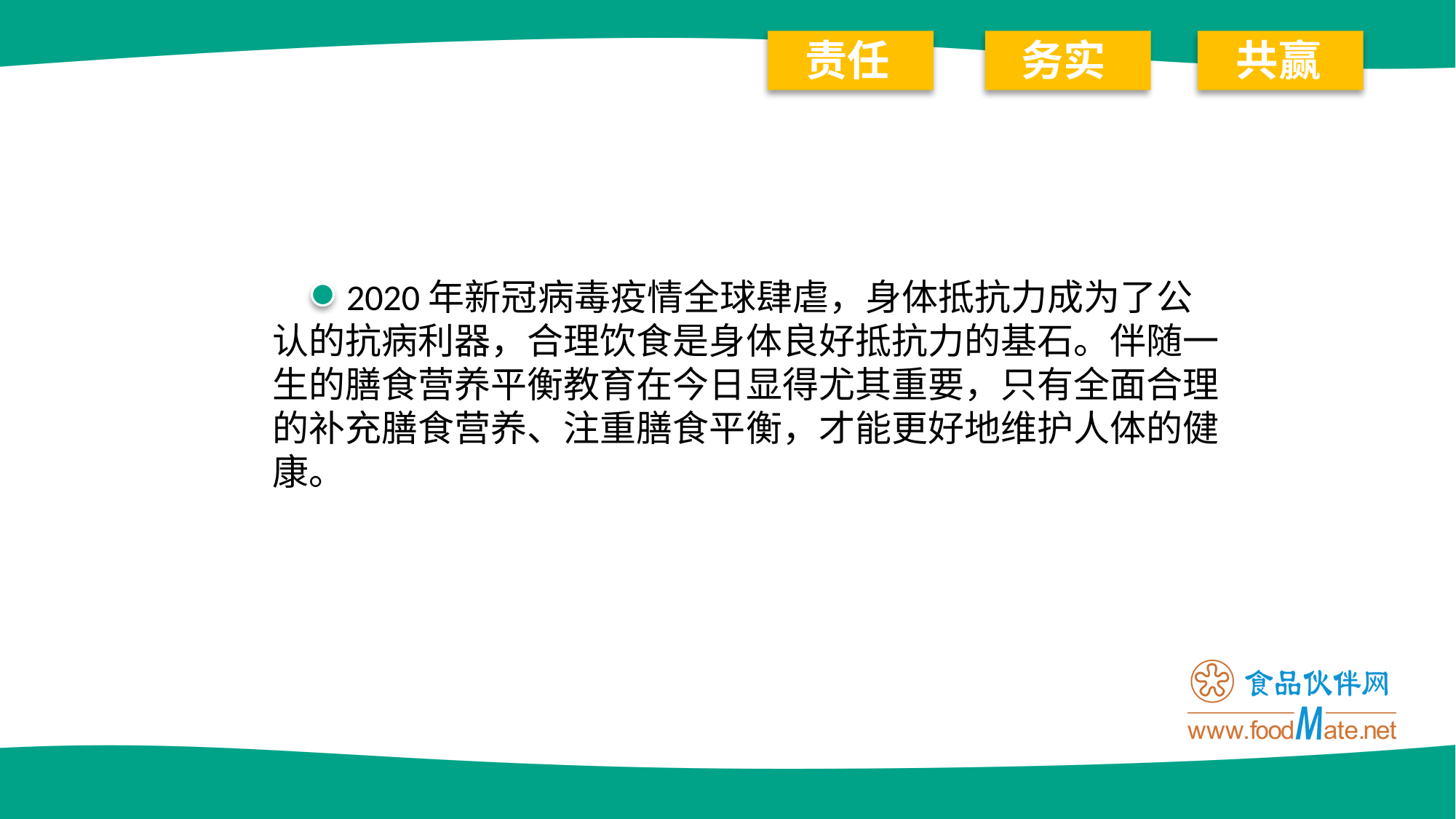

责任
务实
共赢

         2020年新冠病毒疫情全球肆虐，身体抵抗力成为了公认的抗病利器，合理饮食是身体良好抵抗力的基石。伴随一生的膳食营养平衡教育在今日显得尤其重要，只有全面合理的补充膳食营养、注重膳食平衡，才能更好地维护人体的健康。